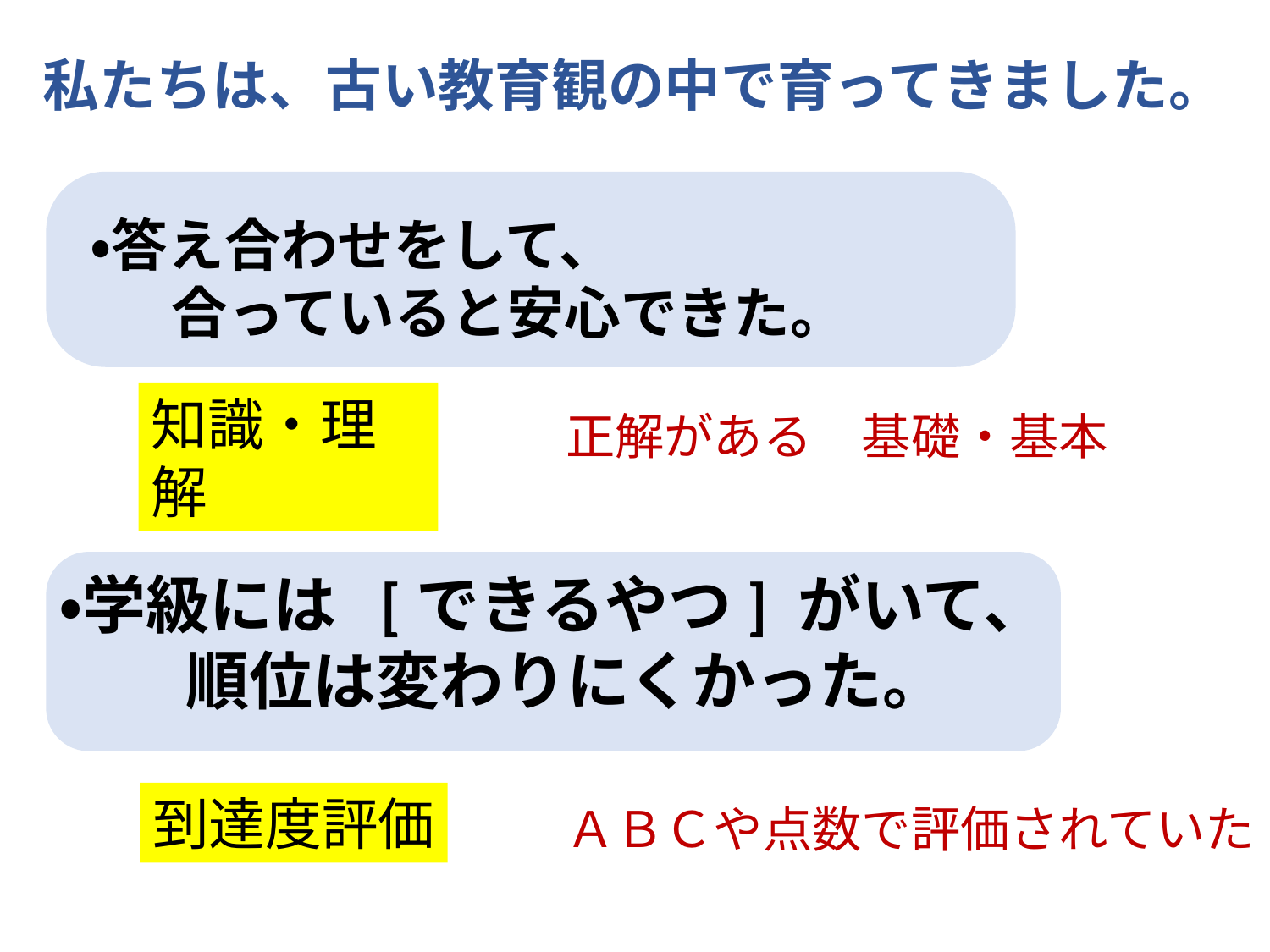

私たちは、古い教育観の中で育ってきました。

　・答え合わせをして、
　　合っていると安心できた。

・学級には  [できるやつ] がいて、
　　順位は変わりにくかった。

知識・理解
正解がある　基礎・基本

到達度評価
ＡＢＣや点数で評価されていた